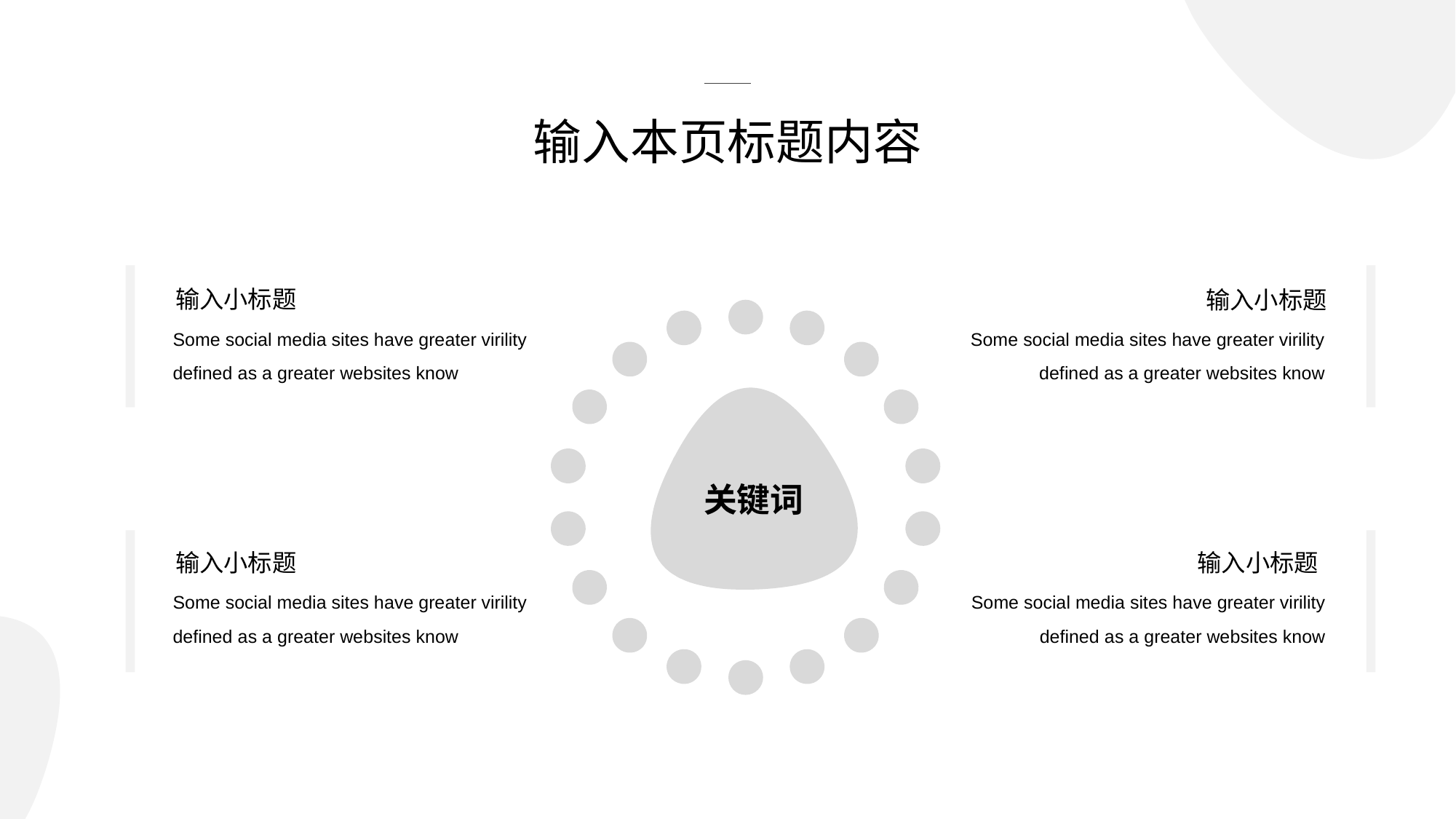

输入本页标题内容

输入小标题
输入小标题

Some social media sites have greater virility defined as a greater websites know
Some social media sites have greater virility defined as a greater websites know

关键词

输入小标题
输入小标题

Some social media sites have greater virility defined as a greater websites know
Some social media sites have greater virility defined as a greater websites know